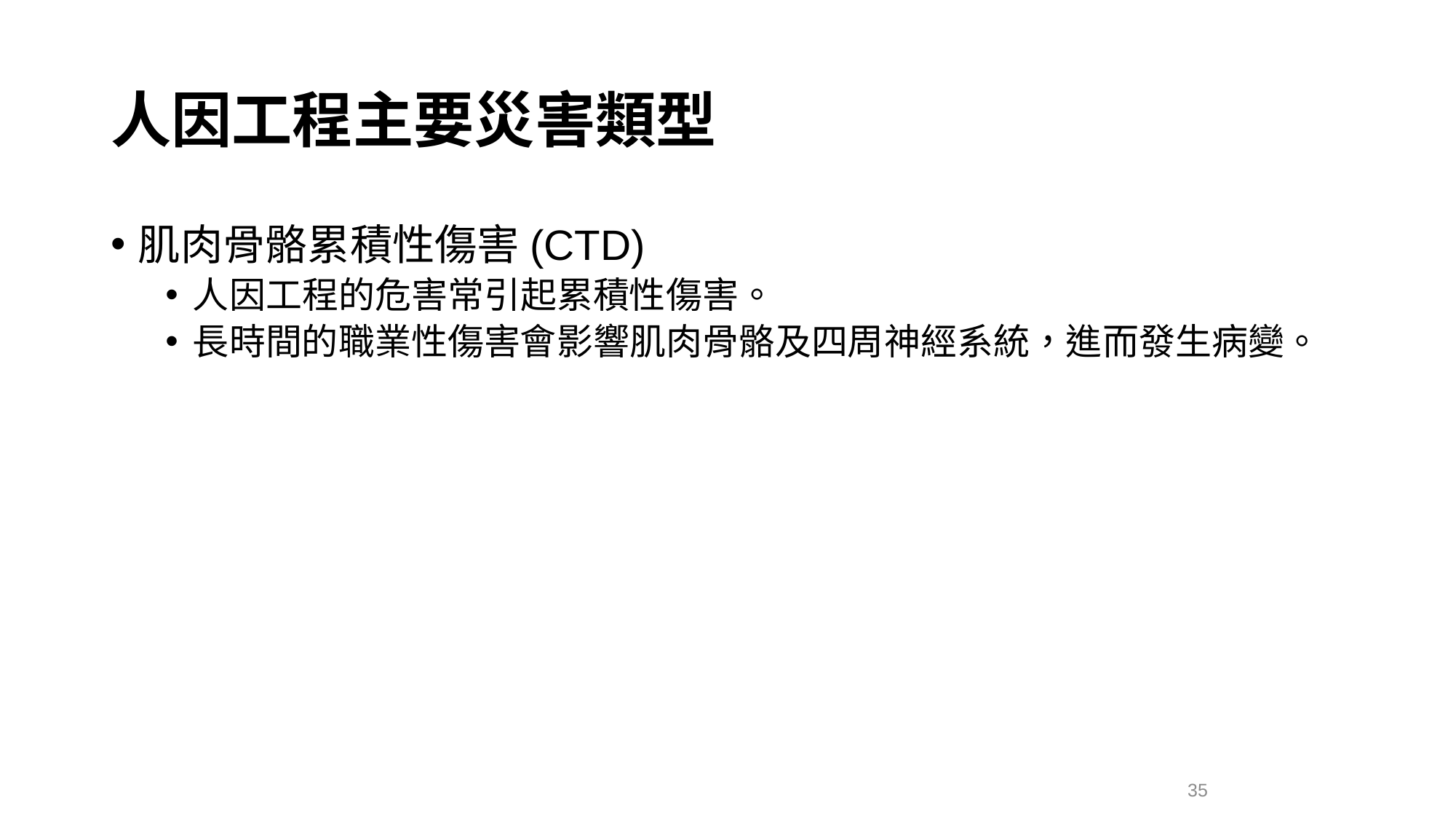

# 人因工程主要災害類型
肌肉骨骼累積性傷害(CTD)
人因工程的危害常引起累積性傷害。
長時間的職業性傷害會影響肌肉骨骼及四周神經系統，進而發生病變。
35